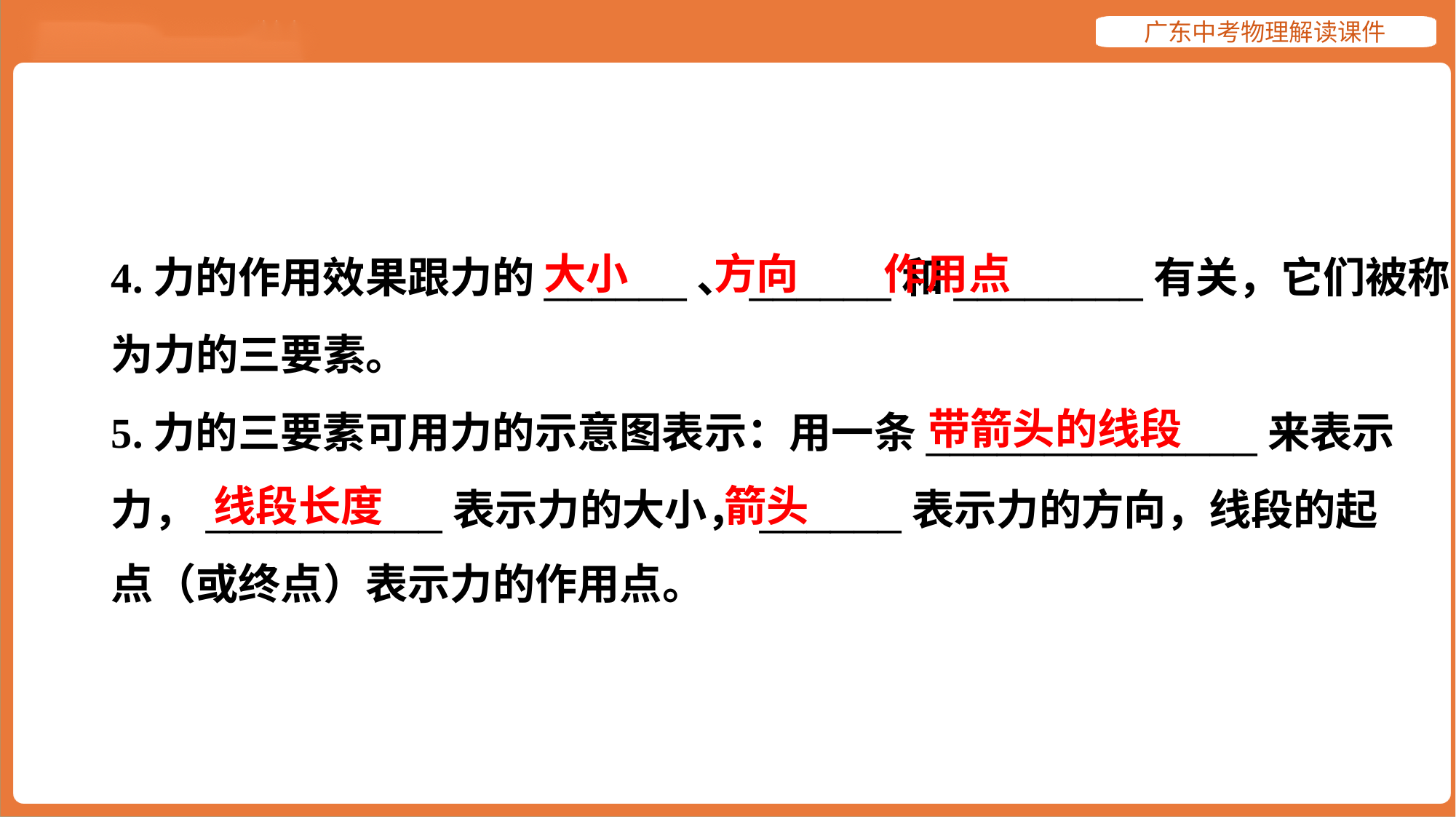

大小
方向
作用点
4.力的作用效果跟力的______、______和________有关，它们被称
为力的三要素。
5.力的三要素可用力的示意图表示：用一条______________来表示
力，__________表示力的大小，______表示力的方向，线段的起
点（或终点）表示力的作用点。
带箭头的线段
线段长度
箭头